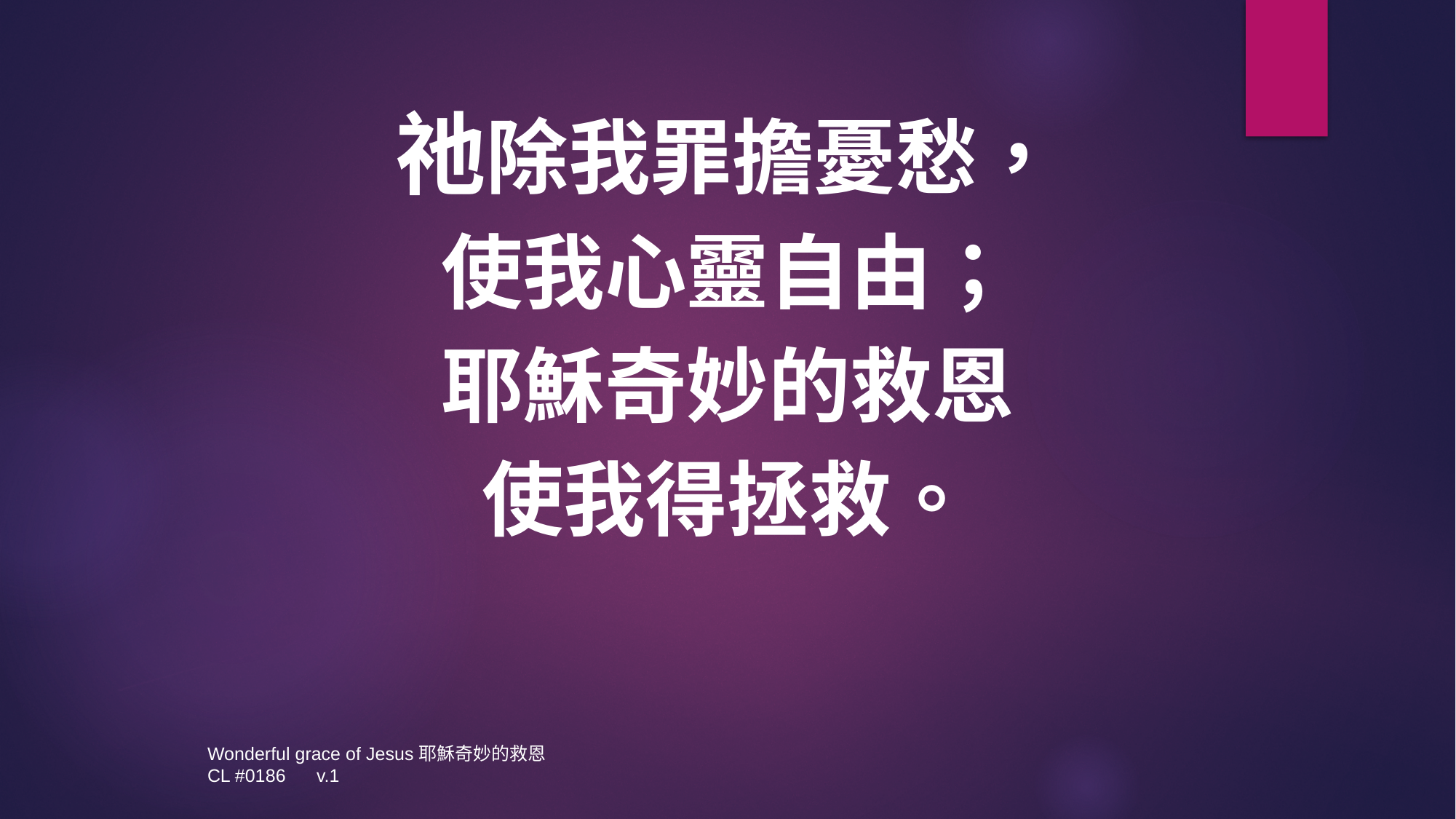

祂除我罪擔憂愁，
使我心靈自由；
耶穌奇妙的救恩
使我得拯救。
Wonderful grace of Jesus耶穌奇妙的救恩
CL #0186	v.1